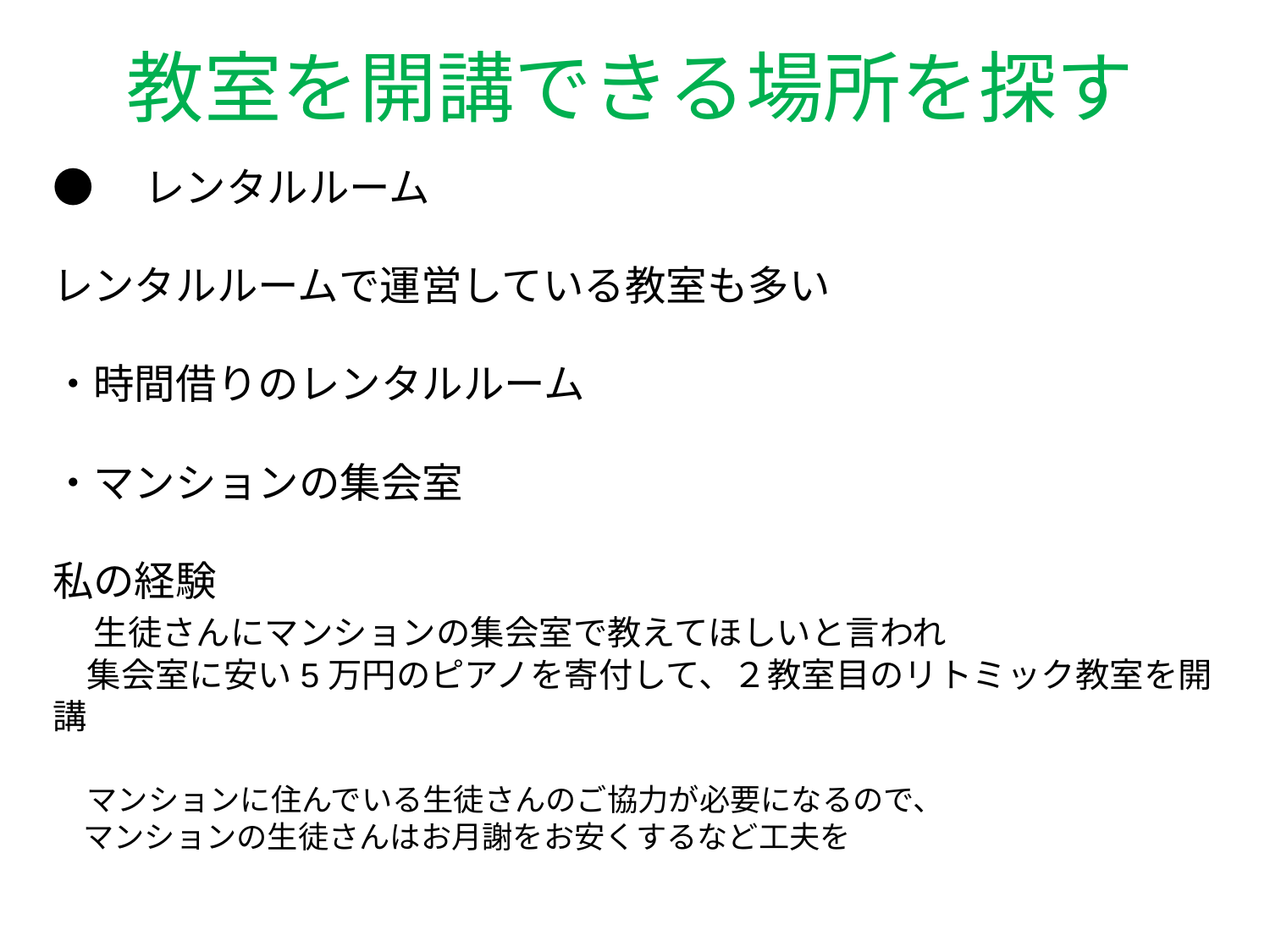

教室を開講できる場所を探す
# ●　レンタルルーム レンタルルームで運営している教室も多い ・時間借りのレンタルルーム ・マンションの集会室 私の経験 　生徒さんにマンションの集会室で教えてほしいと言われ 　集会室に安い5万円のピアノを寄付して、２教室目のリトミック教室を開講 　マンションに住んでいる生徒さんのご協力が必要になるので、 　マンションの生徒さんはお月謝をお安くするなど工夫を